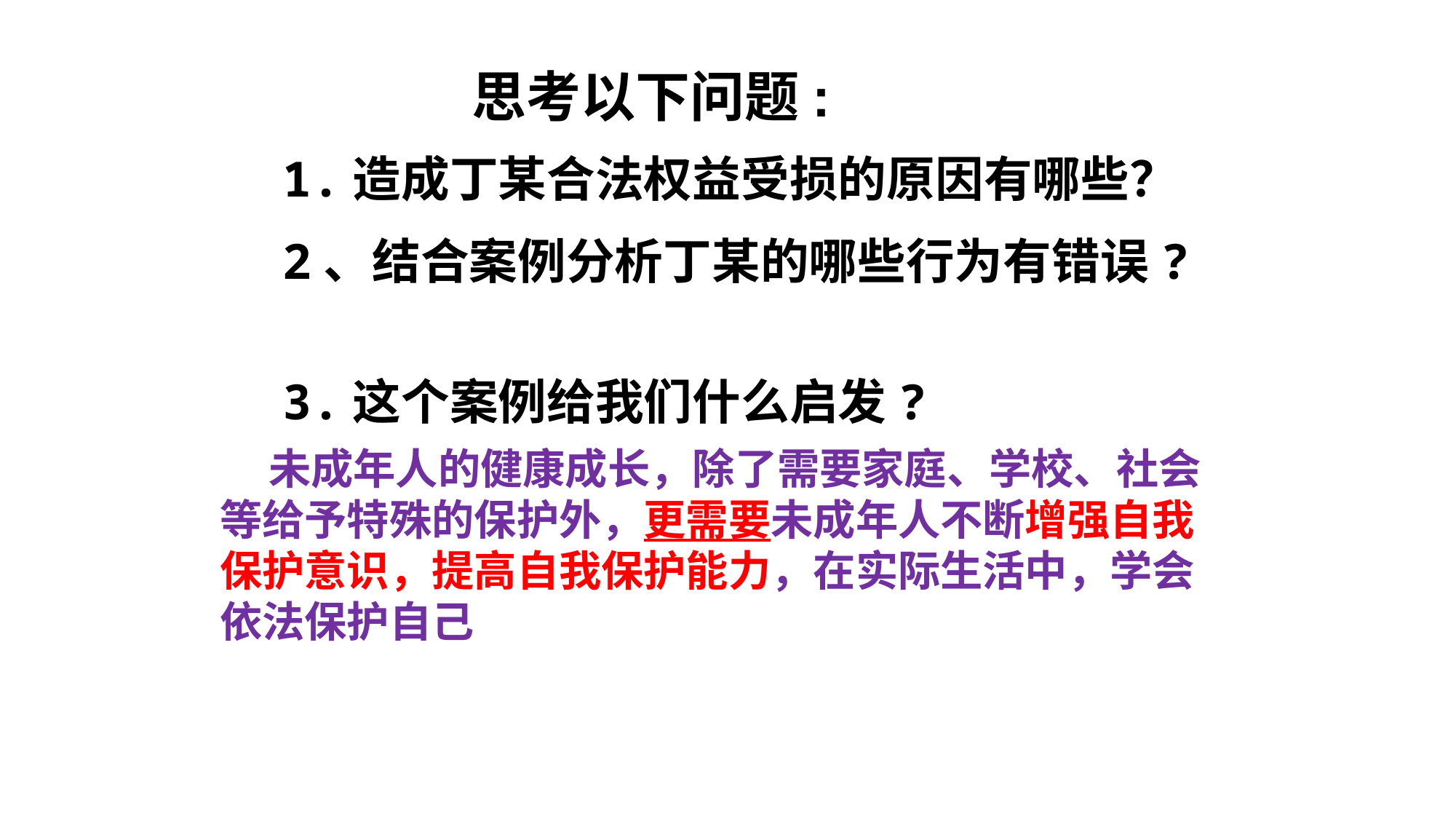

思考以下问题:
1.造成丁某合法权益受损的原因有哪些？
2、结合案例分析丁某的哪些行为有错误?
3.这个案例给我们什么启发?
    未成年人的健康成长，除了需要家庭、学校、社会等给予特殊的保护外，更需要未成年人不断增强自我保护意识，提高自我保护能力，在实际生活中，学会依法保护自己